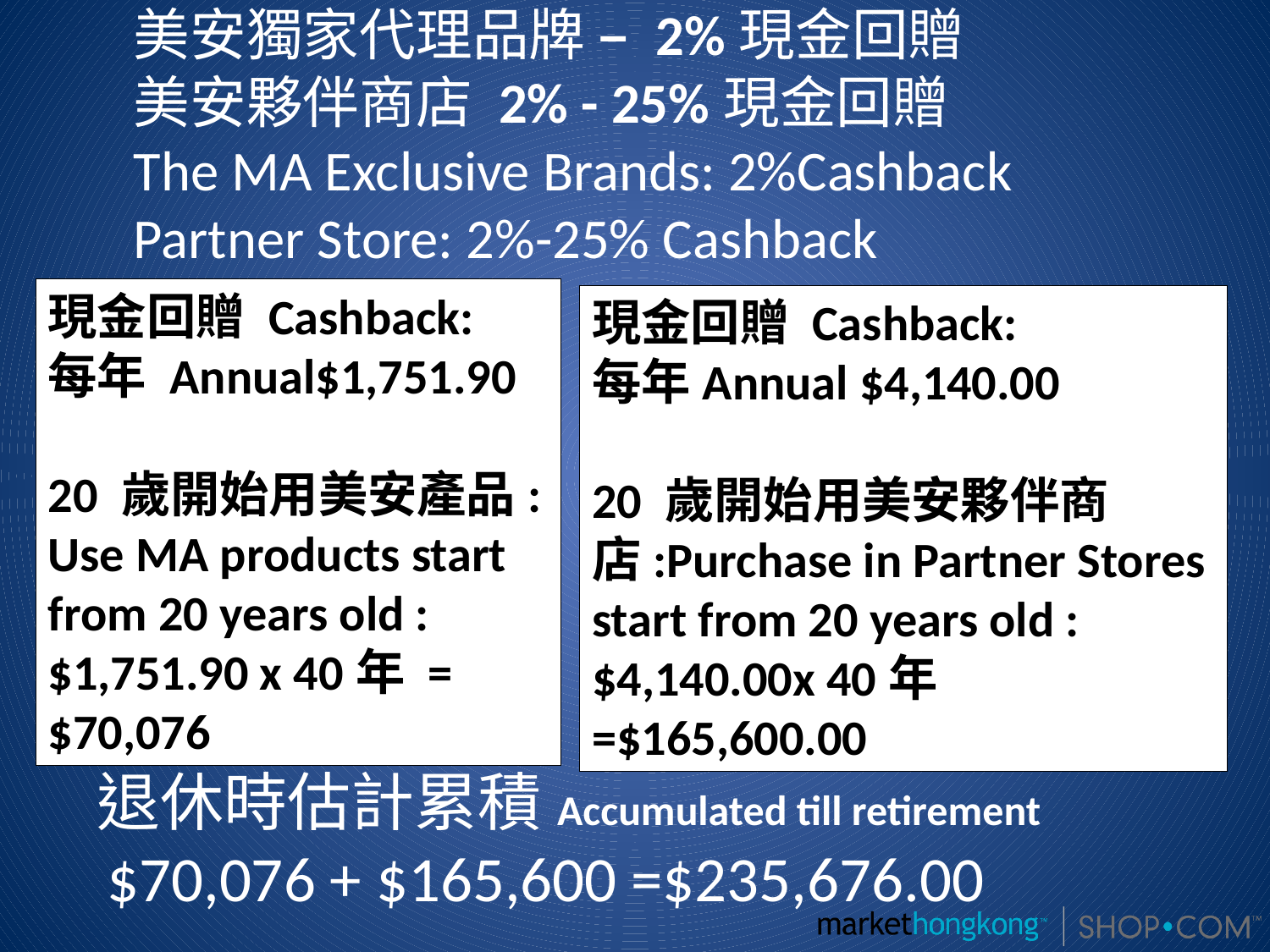

美安獨家代理品牌 – 2%現金回贈
美安夥伴商店 2% - 25%現金回贈
The MA Exclusive Brands: 2%Cashback
Partner Store: 2%-25% Cashback
現金回贈 Cashback:
每年 Annual$1,751.90

20 歲開始用美安產品:
Use MA products start from 20 years old :
$1,751.90 x 40年 = $70,076
現金回贈 Cashback:
每年Annual $4,140.00

20 歲開始用美安夥伴商店:Purchase in Partner Stores start from 20 years old :
$4,140.00x 40年 =$165,600.00
退休時估計累積Accumulated till retirement
 $70,076 + $165,600 =$235,676.00